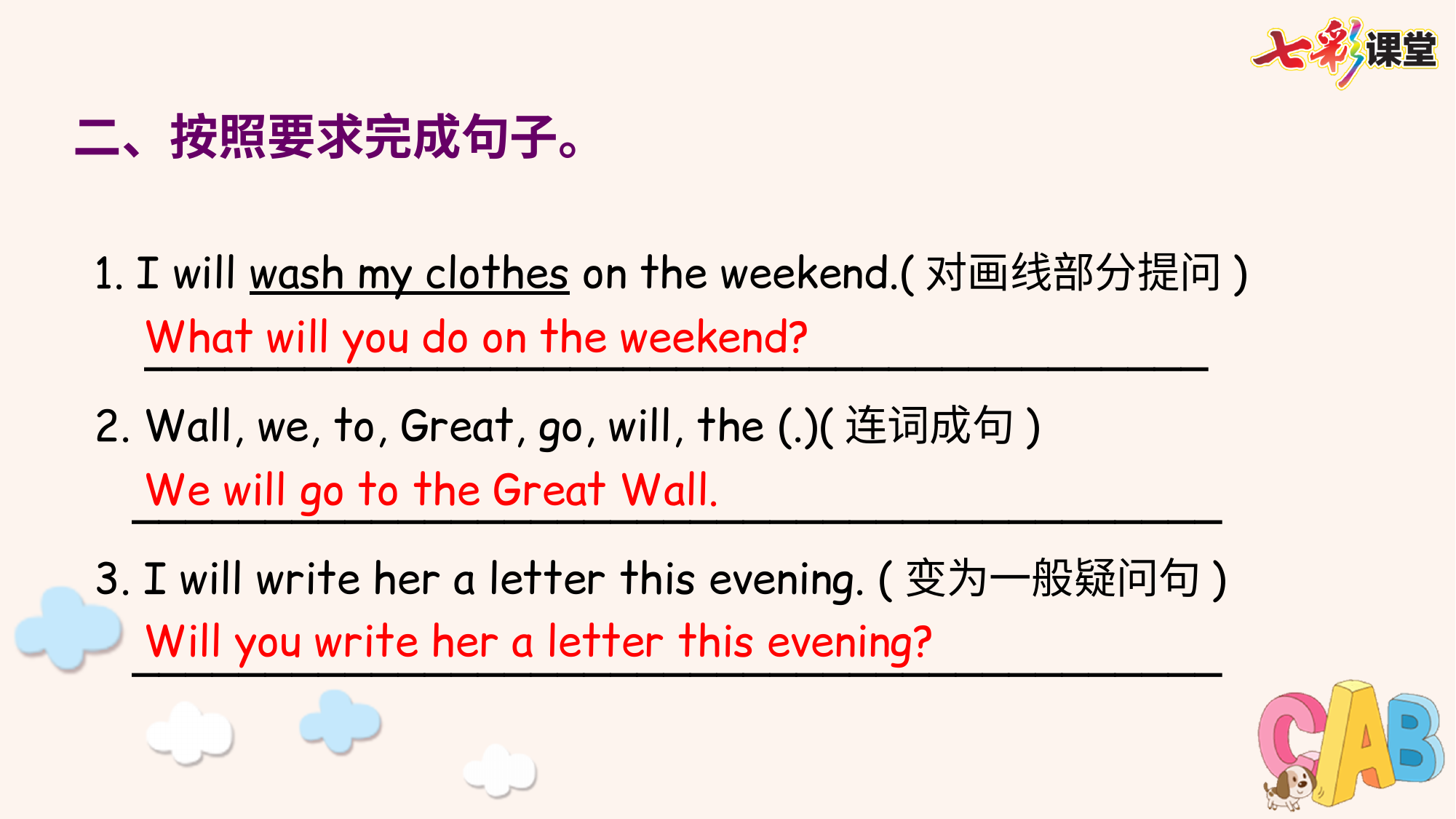

二、按照要求完成句子。
1. I will wash my clothes on the weekend.(对画线部分提问)
    ________________________________________
2. Wall, we, to, Great, go, will, the (.)(连词成句)
   _________________________________________
3. I will write her a letter this evening. (变为一般疑问句)
   _________________________________________
What will you do on the weekend?
We will go to the Great Wall.
Will you write her a letter this evening?